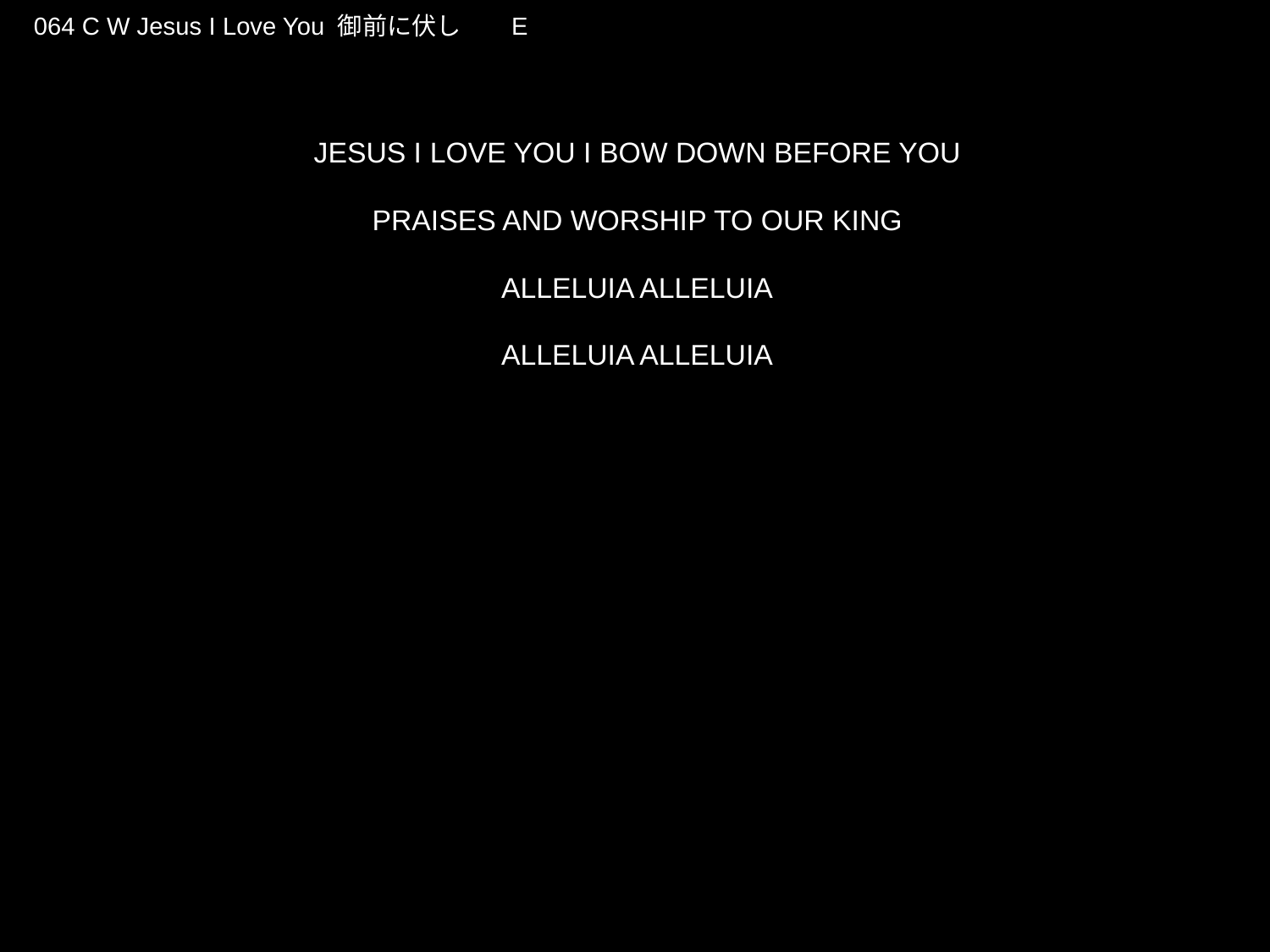

じーざすあいらぶゆー
★W
064 C W Jesus I Love You 御前に伏し        E
★３
JESUS I LOVE YOU I BOW DOWN BEFORE YOU
PRAISES AND WORSHIP TO OUR KING
ALLELUIA ALLELUIA
ALLELUIA ALLELUIA